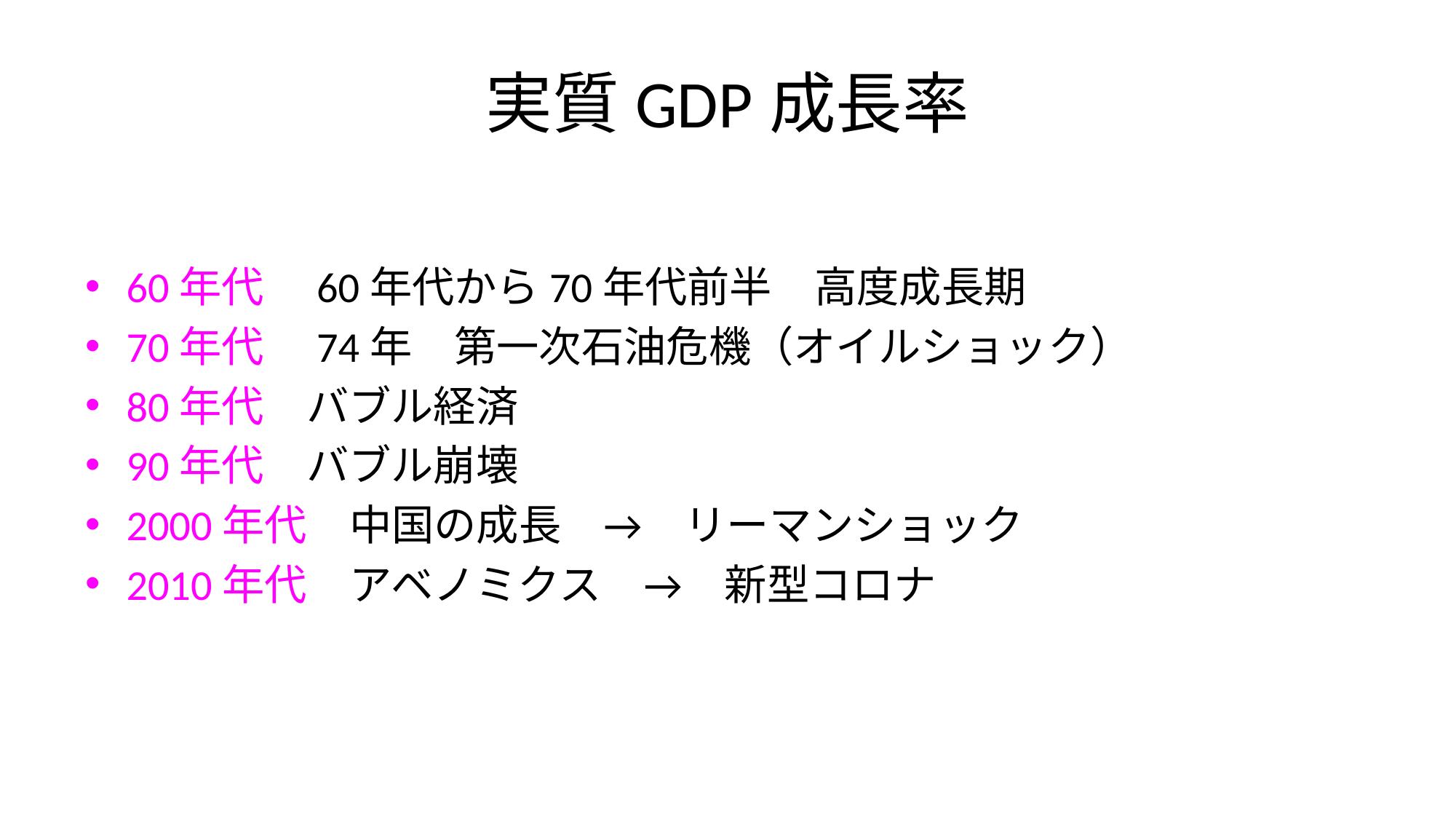

# 実質GDP成長率
60年代　60年代から70年代前半　高度成長期
70年代　74年　第一次石油危機（オイルショック）
80年代　バブル経済
90年代　バブル崩壊
2000年代　中国の成長　→　リーマンショック
2010年代　アベノミクス　→　新型コロナ